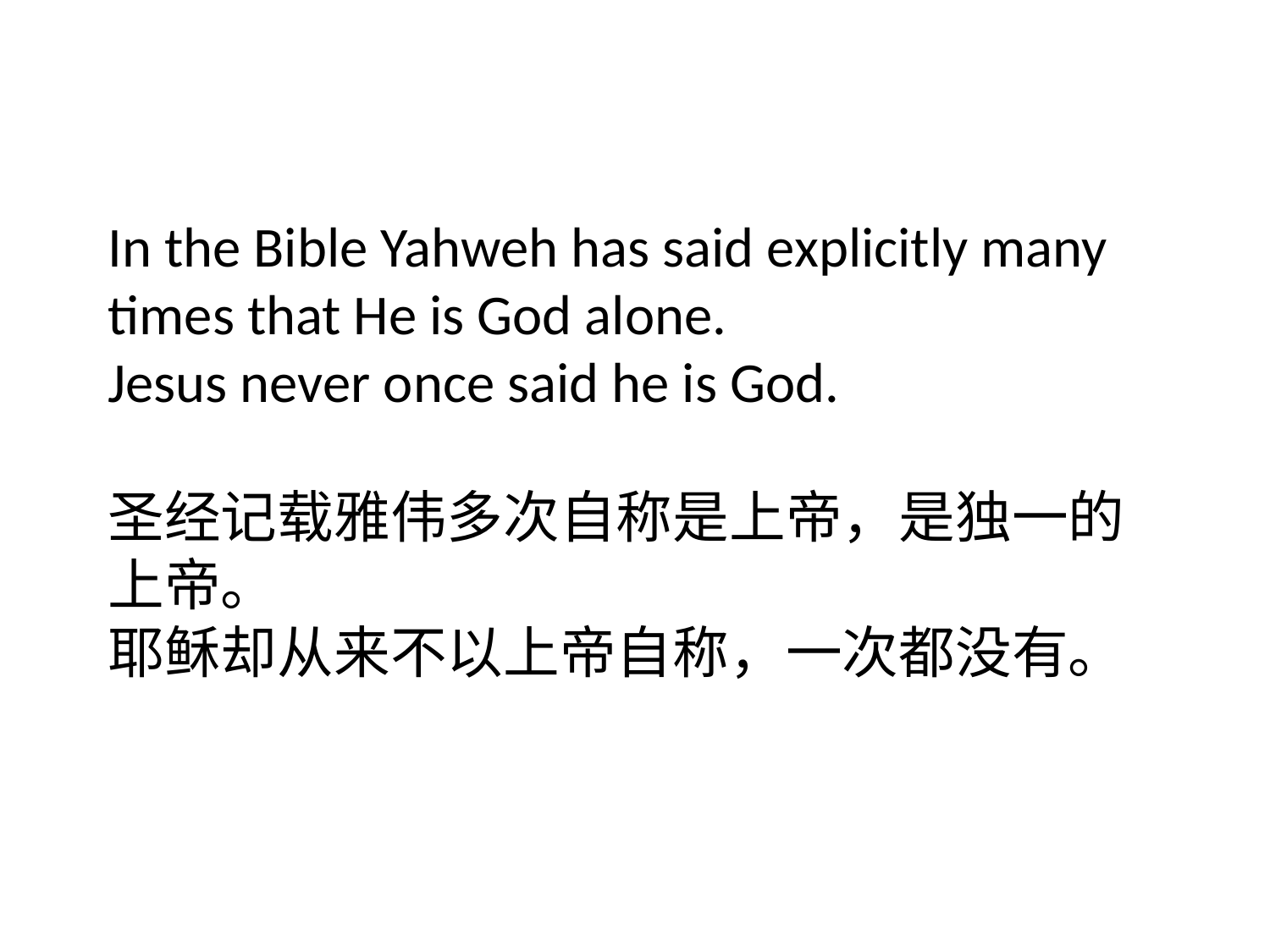

# In the Bible Yahweh has said explicitly many times that He is God alone. Jesus never once said he is God. 圣经记载雅伟多次自称是上帝，是独一的上帝。 耶稣却从来不以上帝自称，一次都没有。